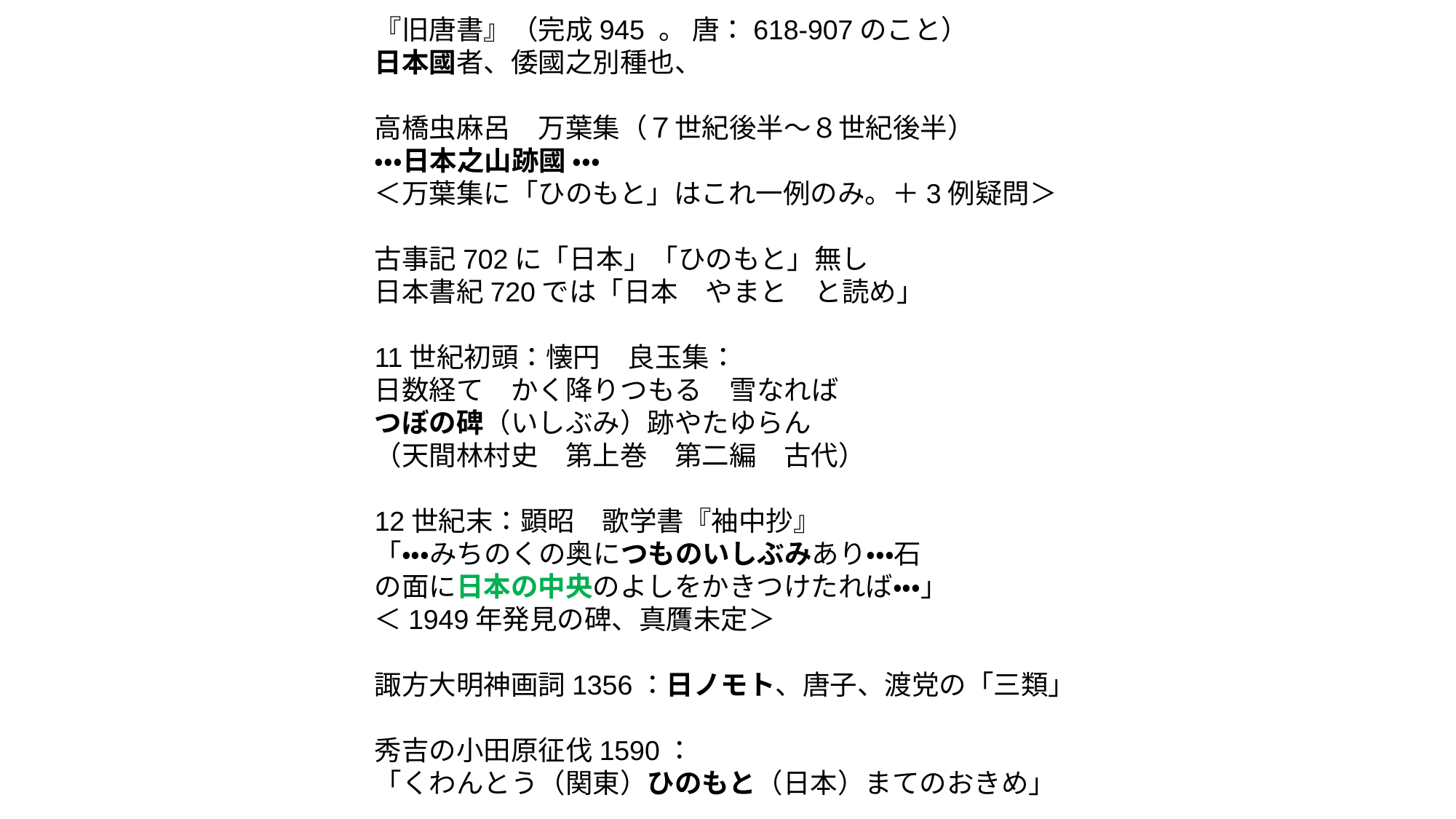

『旧唐書』（完成945 。 唐：618-907のこと）
日本國者、倭國之別種也、

高橋虫麻呂　万葉集（７世紀後半～８世紀後半）
・・・日本之山跡國 ・・・
＜万葉集に「ひのもと」はこれ一例のみ。＋3例疑問＞

古事記702に「日本」「ひのもと」無し
日本書紀720では「日本　やまと　と読め」

11世紀初頭：懐円　良玉集：
日数経て　かく降りつもる　雪なれば
つぼの碑（いしぶみ）跡やたゆらん
（天間林村史　第上巻　第二編　古代）

12世紀末：顕昭　歌学書『袖中抄』
「・・・みちのくの奥につものいしぶみあり・・・石
の面に日本の中央のよしをかきつけたれば・・・」
＜1949年発見の碑、真贋未定＞

諏方大明神画詞1356：日ノモト、唐子、渡党の「三類」

秀吉の小田原征伐1590：
「くわんとう（関東）ひのもと（日本）まてのおきめ」